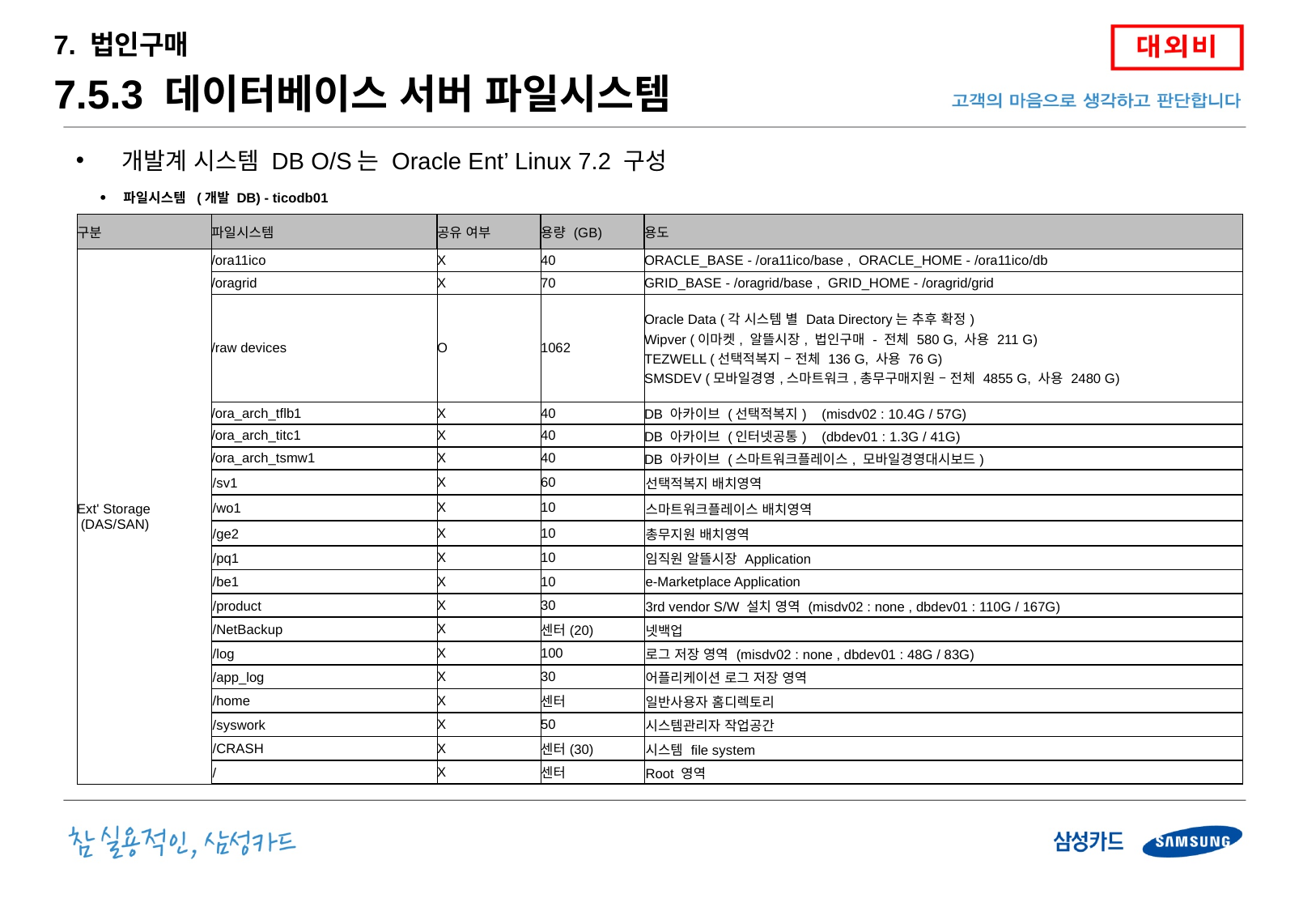

7. 법인구매
7.5.3 데이터베이스 서버 파일시스템
개발계 시스템 DB O/S는 Oracle Ent’ Linux 7.2 구성
파일시스템  (개발 DB) - ticodb01
| 구분 | 파일시스템 | 공유 여부 | 용량 (GB) | 용도 |
| --- | --- | --- | --- | --- |
| Ext' Storage (DAS/SAN) | /ora11ico | X | 40 | ORACLE\_BASE - /ora11ico/base , ORACLE\_HOME - /ora11ico/db |
|  | /oragrid | X | 70 | GRID\_BASE - /oragrid/base , GRID\_HOME - /oragrid/grid |
|  | /raw devices | O | 1062 | Oracle Data (각 시스템 별 Data Directory는 추후 확정) Wipver (이마켓, 알뜰시장, 법인구매 - 전체 580 G, 사용 211 G) TEZWELL (선택적복지 – 전체 136 G, 사용 76 G) SMSDEV (모바일경영,스마트워크,총무구매지원 – 전체 4855 G, 사용 2480 G) |
|  | /ora\_arch\_tflb1 | X | 40 | DB 아카이브 (선택적복지) (misdv02 : 10.4G / 57G) |
|  | /ora\_arch\_titc1 | X | 40 | DB 아카이브 (인터넷공통) (dbdev01 : 1.3G / 41G) |
|  | /ora\_arch\_tsmw1 | X | 40 | DB 아카이브 (스마트워크플레이스, 모바일경영대시보드) |
|  | /sv1 | X | 60 | 선택적복지 배치영역 |
|  | /wo1 | X | 10 | 스마트워크플레이스 배치영역 |
|  | /ge2 | X | 10 | 총무지원 배치영역 |
|  | /pq1 | X | 10 | 임직원 알뜰시장 Application |
|  | /be1 | X | 10 | e-Marketplace Application |
|  | /product | X | 30 | 3rd vendor S/W 설치 영역 (misdv02 : none , dbdev01 : 110G / 167G) |
|  | /NetBackup | X | 센터(20) | 넷백업 |
|  | /log | X | 100 | 로그 저장 영역 (misdv02 : none , dbdev01 : 48G / 83G) |
|  | /app\_log | X | 30 | 어플리케이션 로그 저장 영역 |
|  | /home | X | 센터 | 일반사용자 홈디렉토리 |
|  | /syswork | X | 50 | 시스템관리자 작업공간 |
|  | /CRASH | X | 센터(30) | 시스템 file system |
|  | / | X | 센터 | Root 영역 |